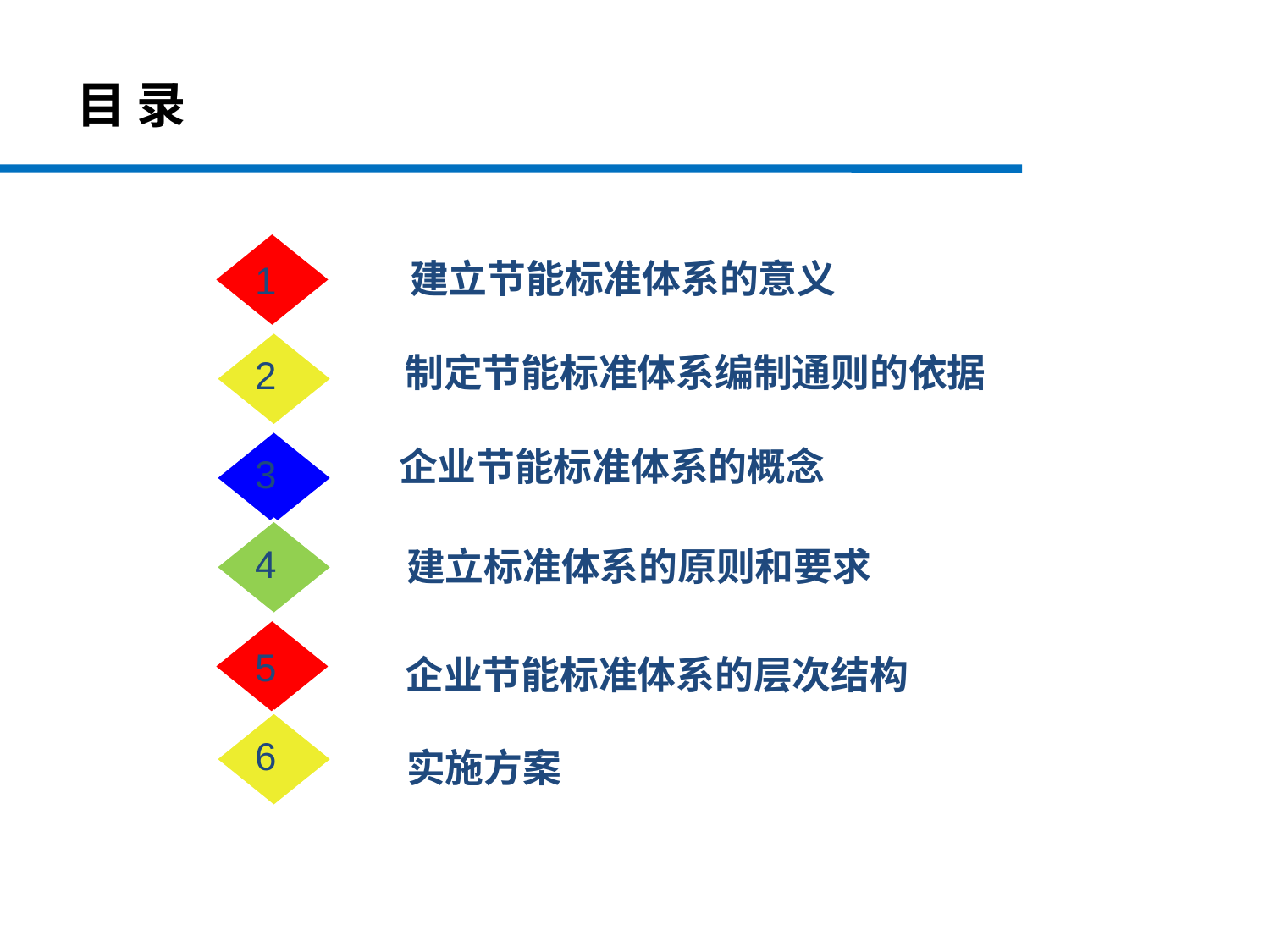

# 目 录

建立节能标准体系的意义
1

制定节能标准体系编制通则的依据
2

企业节能标准体系的概念
3

4
  建立标准体系的原则和要求

5
企业节能标准体系的层次结构

6
  实施方案